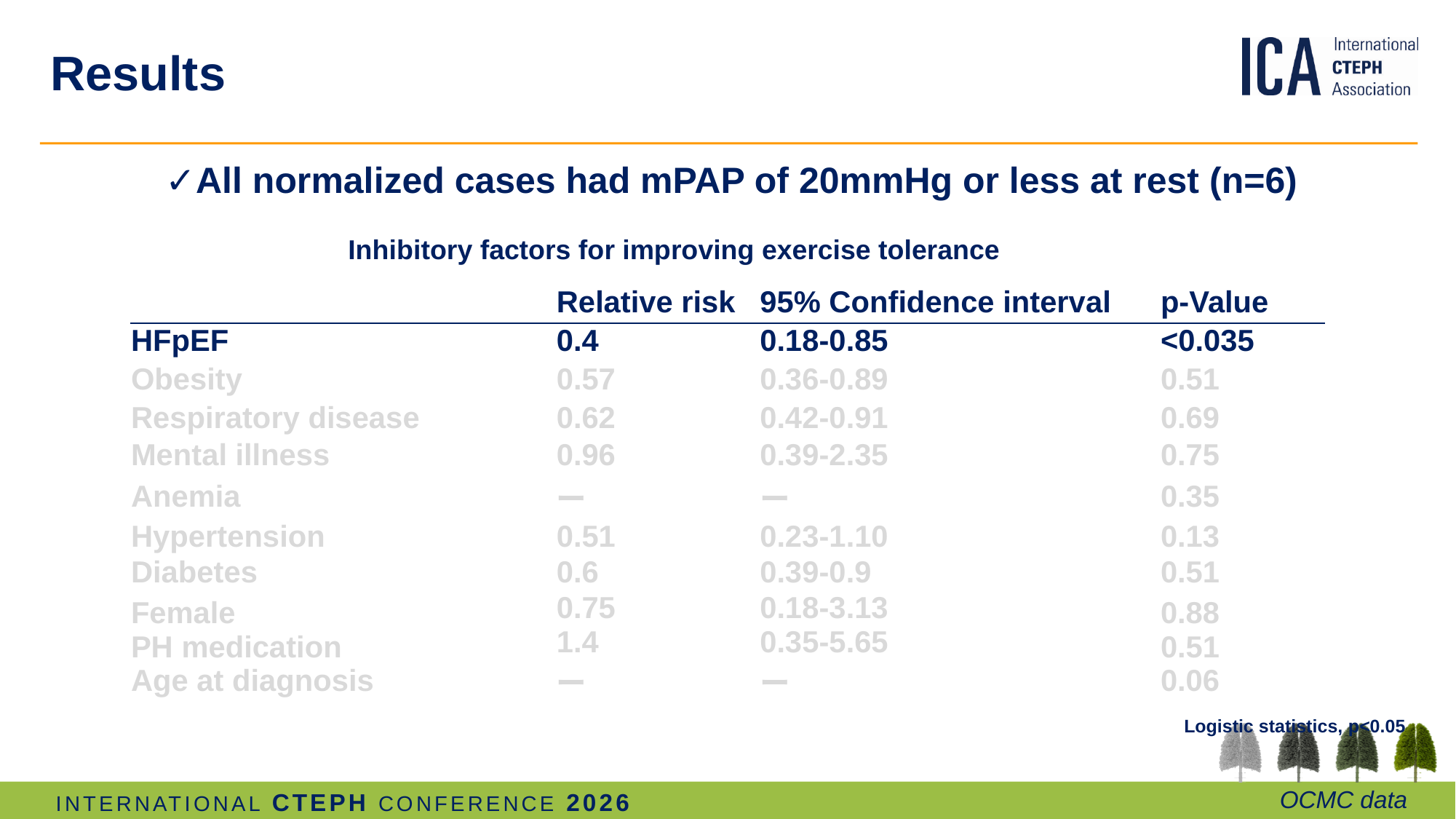

# Results
          ✓All normalized cases had mPAP of 20mmHg or less at rest (n=6)

Inhibitory factors for improving exercise tolerance
|  | Relative risk | 95% Confidence interval | p-Value |
| --- | --- | --- | --- |
| HFpEF | 0.4 | 0.18-0.85 | <0.035 |
| Obesity | 0.57 | 0.36-0.89 | 0.51 |
| Respiratory disease | 0.62 | 0.42-0.91 | 0.69 |
| Mental illness | 0.96 | 0.39-2.35 | 0.75 |
| Anemia | ー | ー | 0.35 |
| Hypertension | 0.51 | 0.23-1.10 | 0.13 |
| Diabetes | 0.6 | 0.39-0.9 | 0.51 |
| Female PH medication Age at diagnosis | 0.75 1.4 ー | 0.18-3.13 0.35-5.65 ー | 0.88 0.51 0.06 |
|  |  |  |  |
|  |  |  |  |
|  |  |  |  |
Logistic statistics, p<0.05
OCMC data